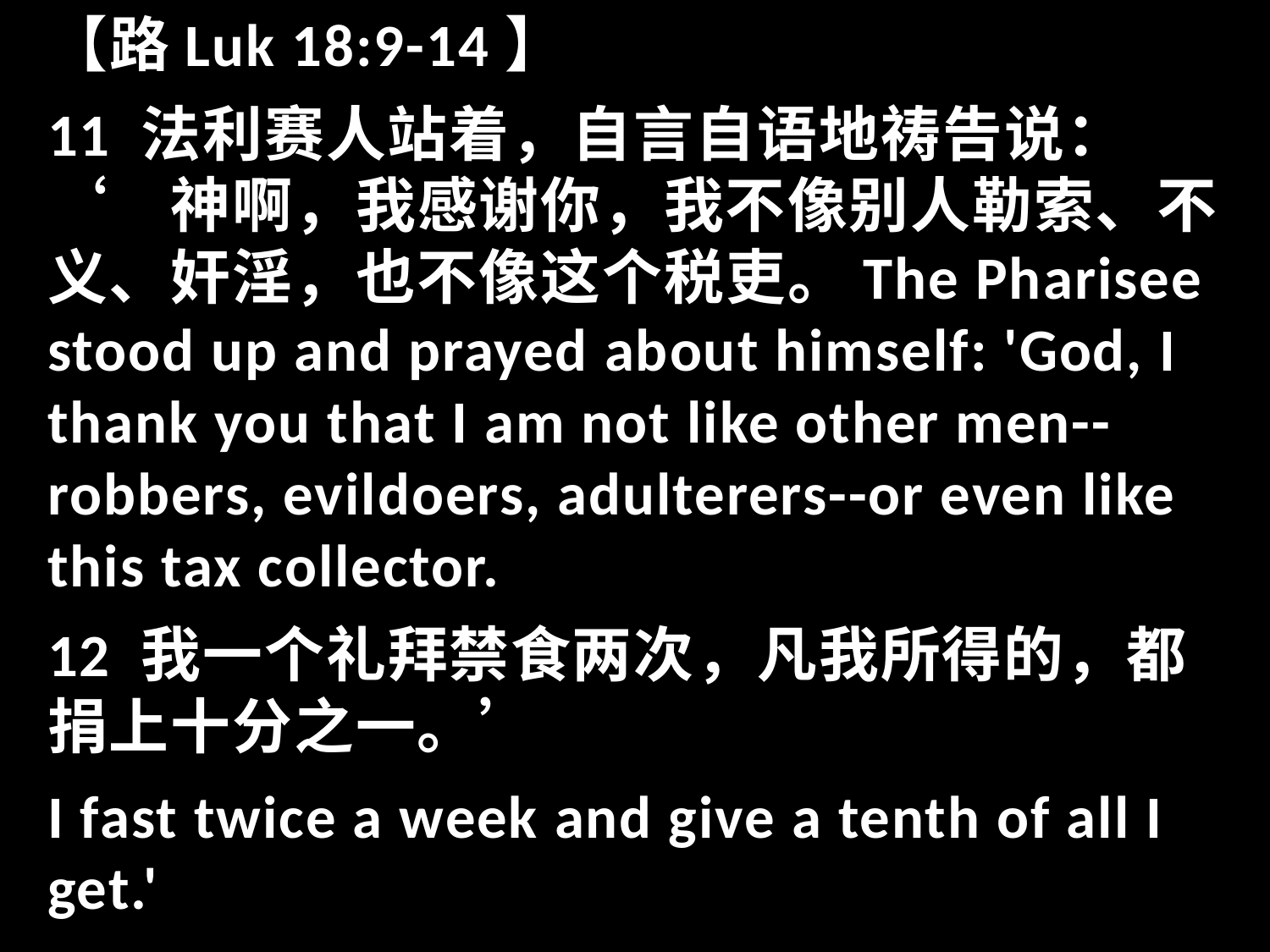

【路Luk 18:9-14】
11 法利赛人站着，自言自语地祷告说：‘　神啊，我感谢你，我不像别人勒索、不义、奸淫，也不像这个税吏。The Pharisee stood up and prayed about himself: 'God, I thank you that I am not like other men--robbers, evildoers, adulterers--or even like this tax collector.
12 我一个礼拜禁食两次，凡我所得的，都捐上十分之一。’
I fast twice a week and give a tenth of all I get.'